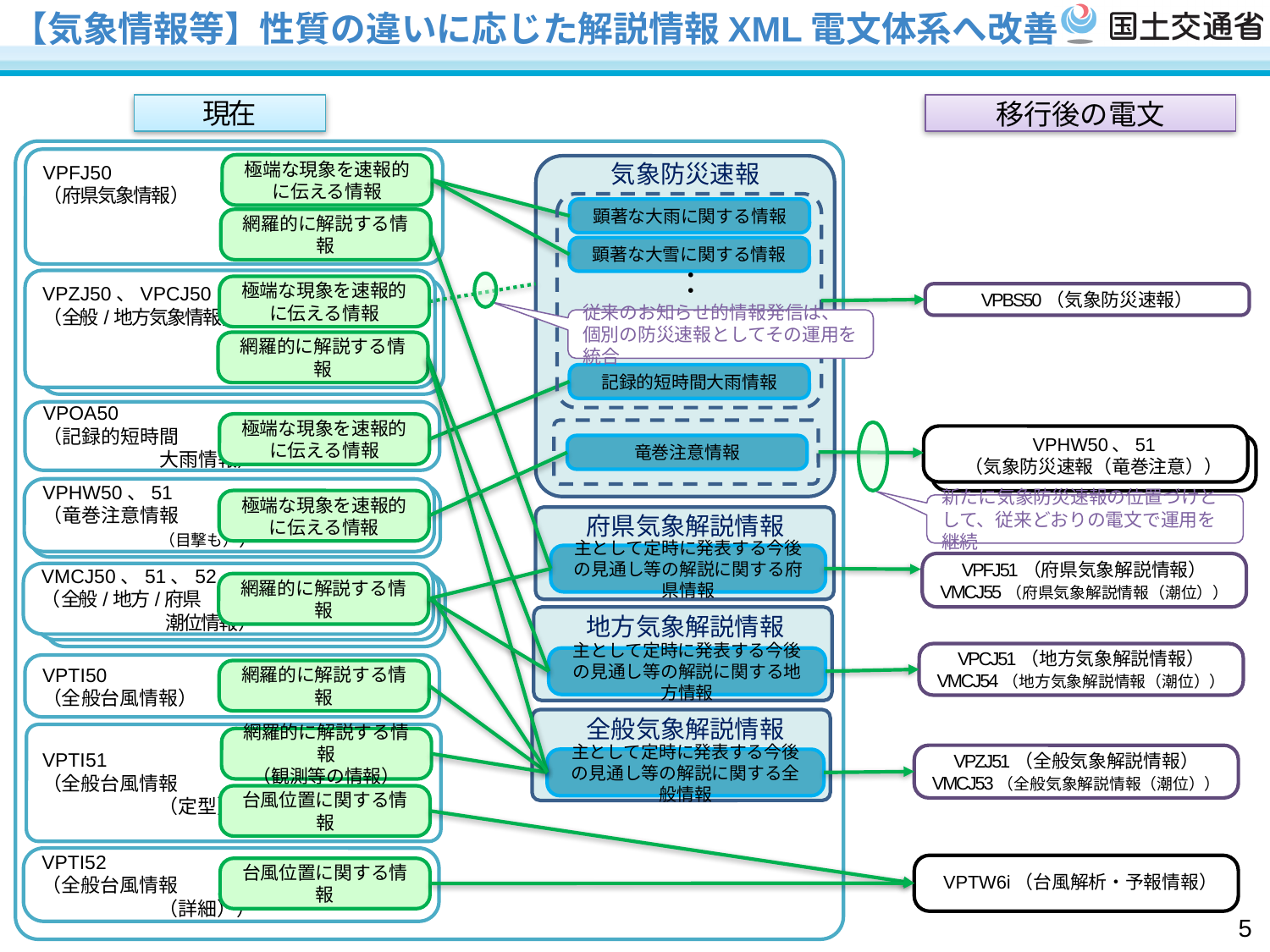

【気象情報等】性質の違いに応じた解説情報XML電文体系へ改善
移行後の電文
現在

VPFJ50
（府県気象情報）
気象防災速報
極端な現象を速報的に伝える情報

顕著な大雨に関する情報
網羅的に解説する情報
顕著な大雪に関する情報
：
VPZJ50、VPCJ50
（全般/地方気象情報）

極端な現象を速報的に伝える情報

VPBS50（気象防災速報）
従来のお知らせ的情報発信は、個別の防災速報としてその運用を統合
網羅的に解説する情報
記録的短時間大雨情報
VPOA50
（記録的短時間
　　　　　　大雨情報）
極端な現象を速報的に伝える情報

VPHW50、51
（気象防災速報（竜巻注意））

竜巻注意情報
VPHW50、51
（竜巻注意情報
　　　　　　（目撃も））

極端な現象を速報的に伝える情報
新たに気象防災速報の位置づけとして、従来どおりの電文で運用を継続
府県気象解説情報

主として定時に発表する今後の見通し等の解説に関する府県情報
VPFJ51（府県気象解説情報）
VMCJ55（府県気象解説情報（潮位））
VMCJ50、51、52
（全般/地方/府県
　　　　　　　潮位情報）

網羅的に解説する情報

地方気象解説情報

VPCJ51（地方気象解説情報）
VMCJ54（地方気象解説情報（潮位））
主として定時に発表する今後の見通し等の解説に関する地方情報
VPTI50
（全般台風情報）
網羅的に解説する情報
全般気象解説情報

VPTI51
（全般台風情報
　　　　　　（定型））
網羅的に解説する情報
（観測等の情報）
VPZJ51（全般気象解説情報）
VMCJ53（全般気象解説情報（潮位））
主として定時に発表する今後の見通し等の解説に関する全般情報
台風位置に関する情報
VPTI52
（全般台風情報
　　　　　　（詳細））

台風位置に関する情報
VPTW6i（台風解析・予報情報）